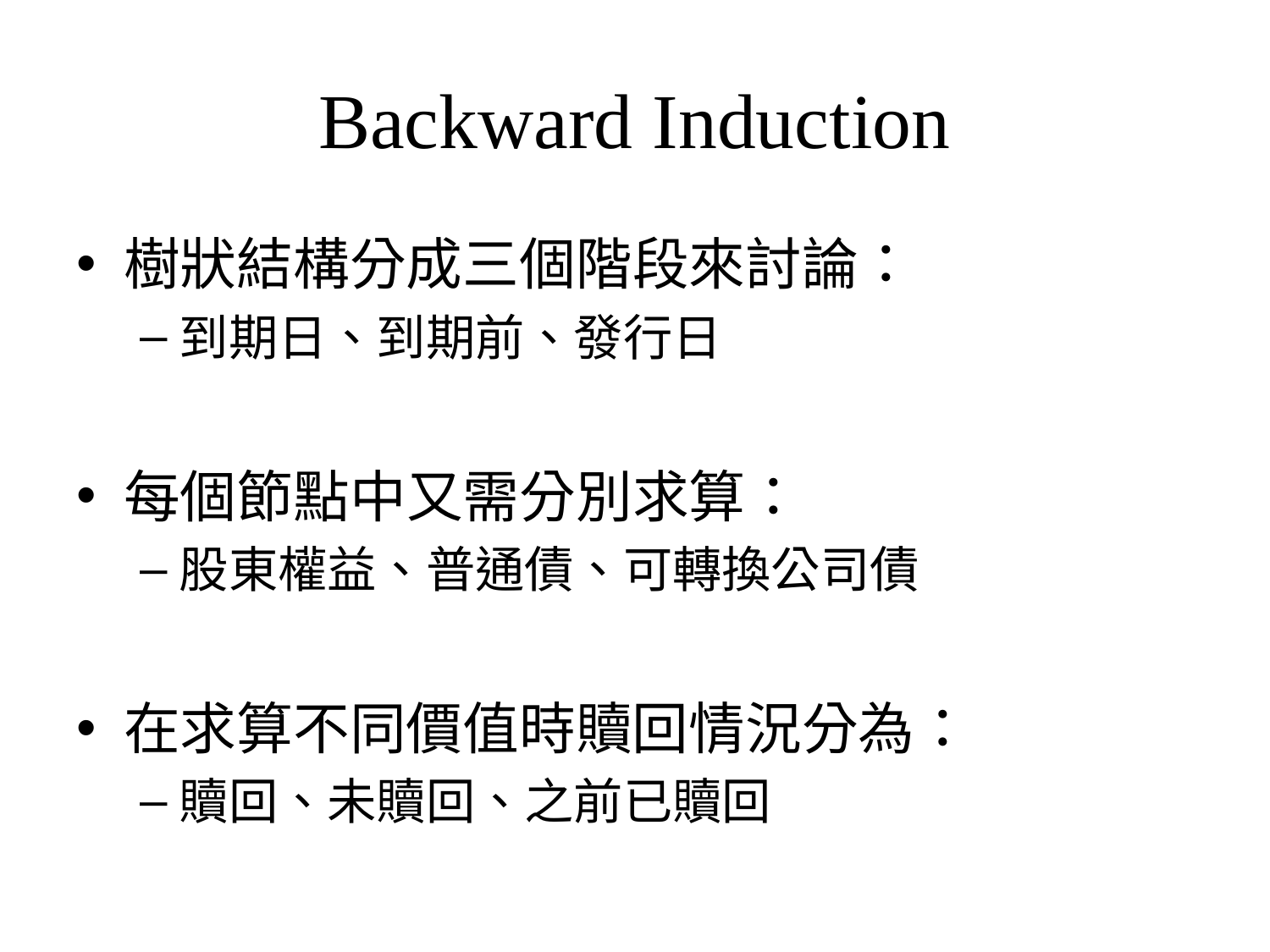

# Backward Induction
樹狀結構分成三個階段來討論：
到期日、到期前、發行日

每個節點中又需分別求算：
股東權益、普通債、可轉換公司債

在求算不同價值時贖回情況分為：
贖回、未贖回、之前已贖回